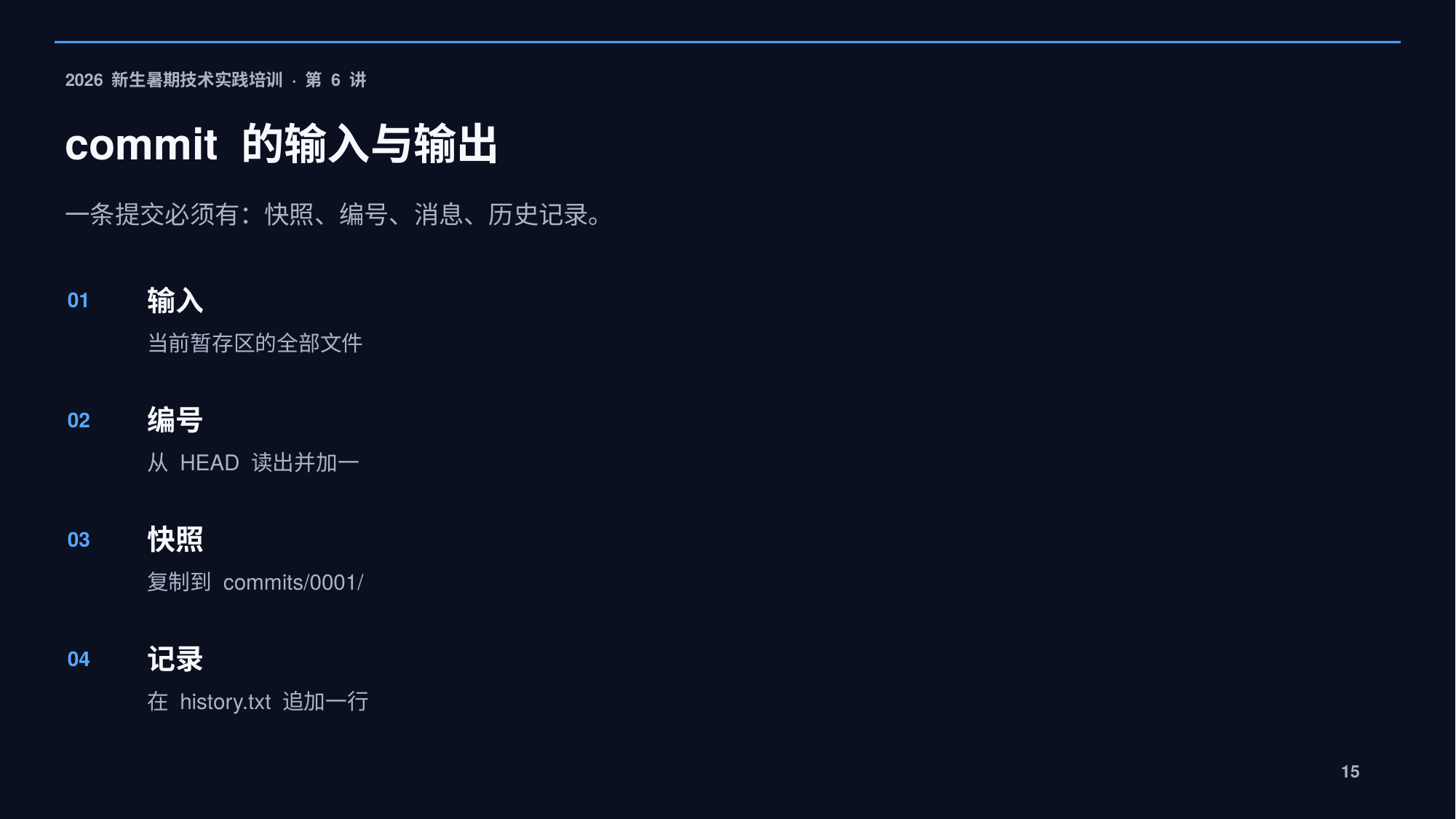

2026 新生暑期技术实践培训 · 第 6 讲
commit 的输入与输出
一条提交必须有：快照、编号、消息、历史记录。
输入
01
当前暂存区的全部文件
编号
02
从 HEAD 读出并加一
快照
03
复制到 commits/0001/
记录
04
在 history.txt 追加一行
15